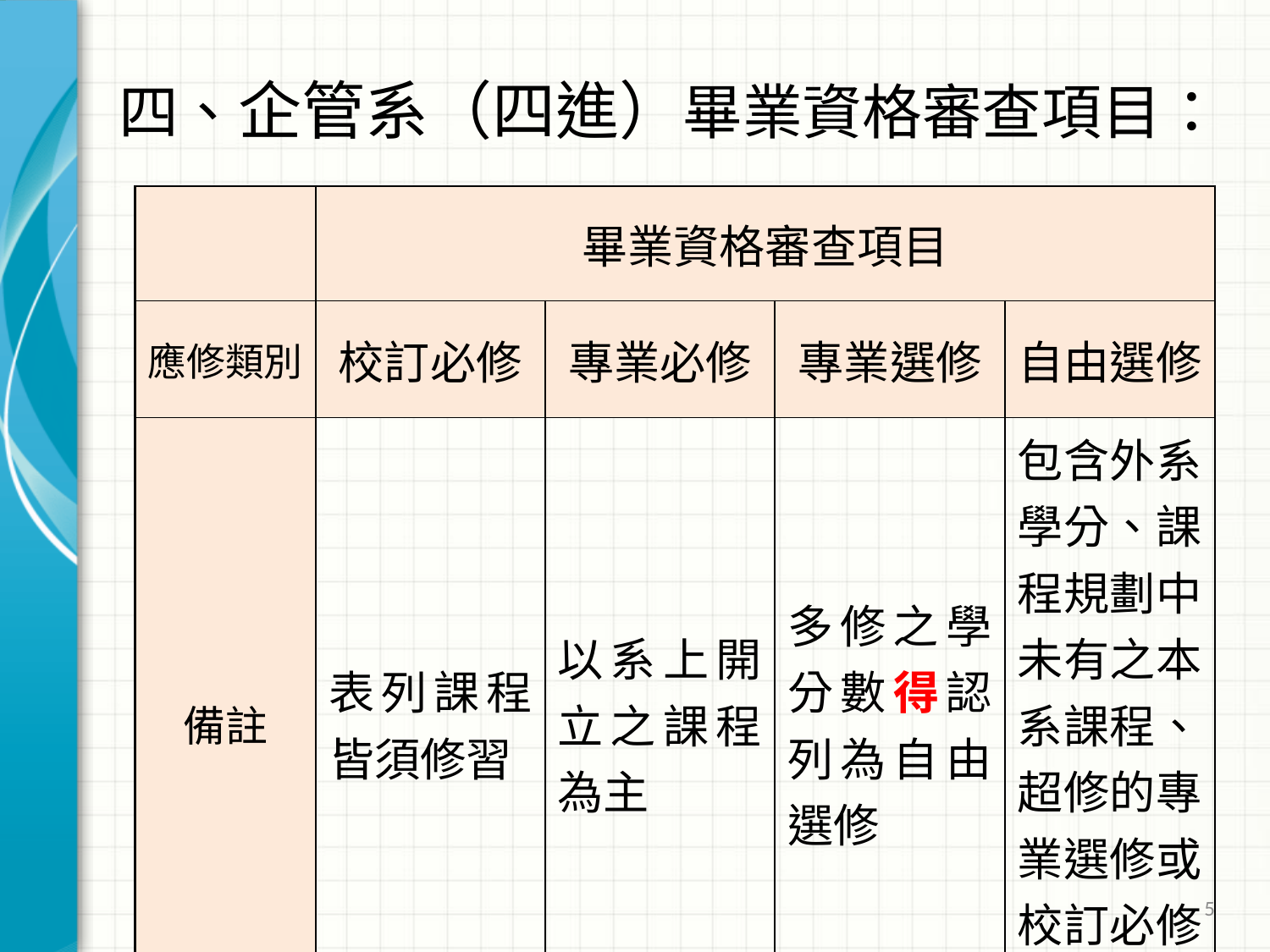

# 四、企管系（四進）畢業資格審查項目：
|  | 畢業資格審查項目 |  |  |  |
| --- | --- | --- | --- | --- |
| 應修類別 | 校訂必修 | 專業必修 | 專業選修 | 自由選修 |
| 備註 | 表列課程皆須修習 | 以系上開立之課程為主 | 多修之學分數得認列為自由選修 | 包含外系學分、課程規劃中未有之本系課程、超修的專業選修或校訂必修學分 |
5